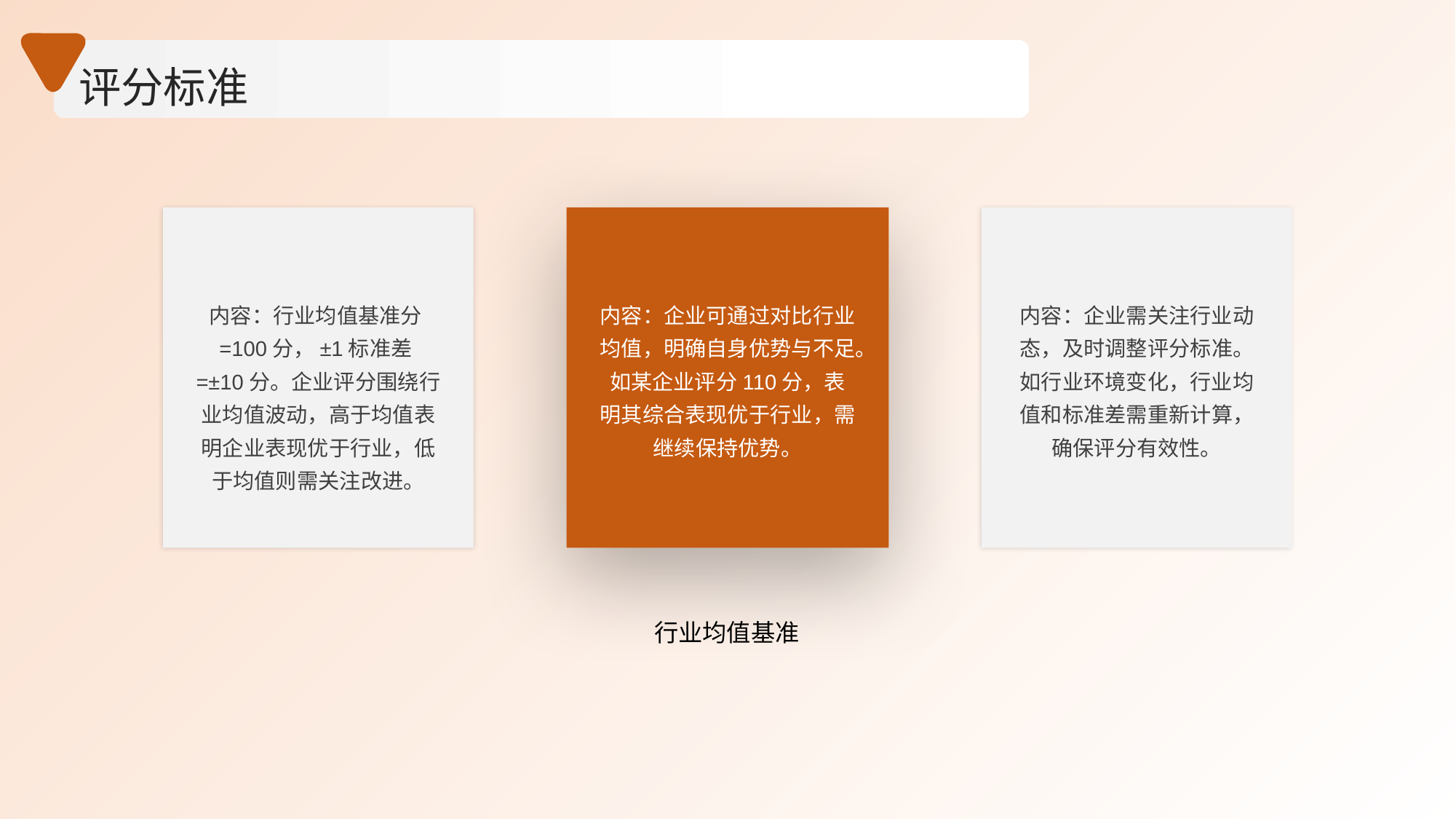

评分标准
内容：企业需关注行业动态，及时调整评分标准。如行业环境变化，行业均值和标准差需重新计算，确保评分有效性。
内容：行业均值基准分=100分，±1标准差=±10分。企业评分围绕行业均值波动，高于均值表明企业表现优于行业，低于均值则需关注改进。
内容：企业可通过对比行业均值，明确自身优势与不足。如某企业评分110分，表明其综合表现优于行业，需继续保持优势。
行业均值基准